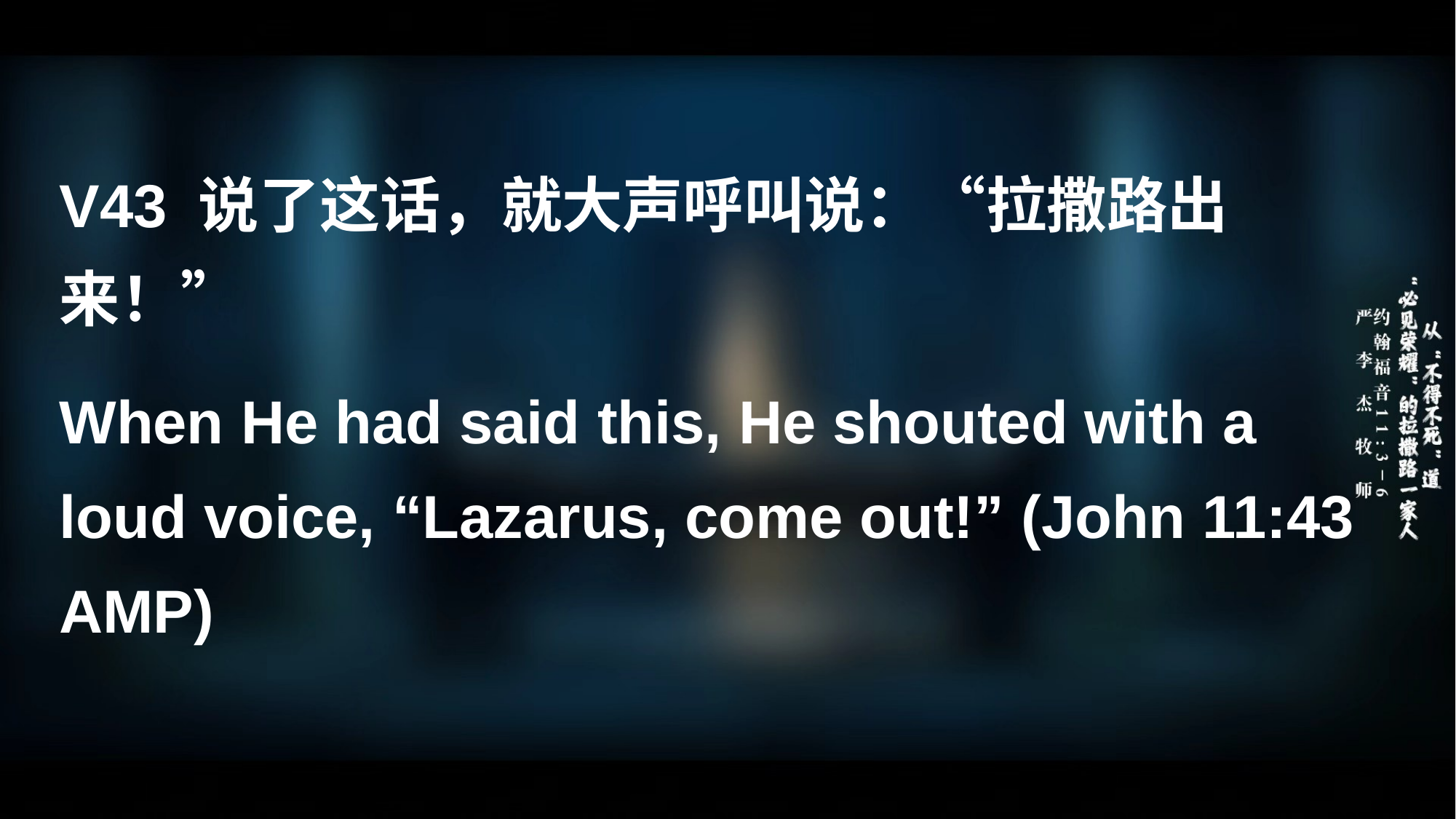

V43 说了这话，就大声呼叫说：“拉撒路出来！”
When He had said this, He shouted with a loud voice, “Lazarus, come out!” (John 11:43 AMP)